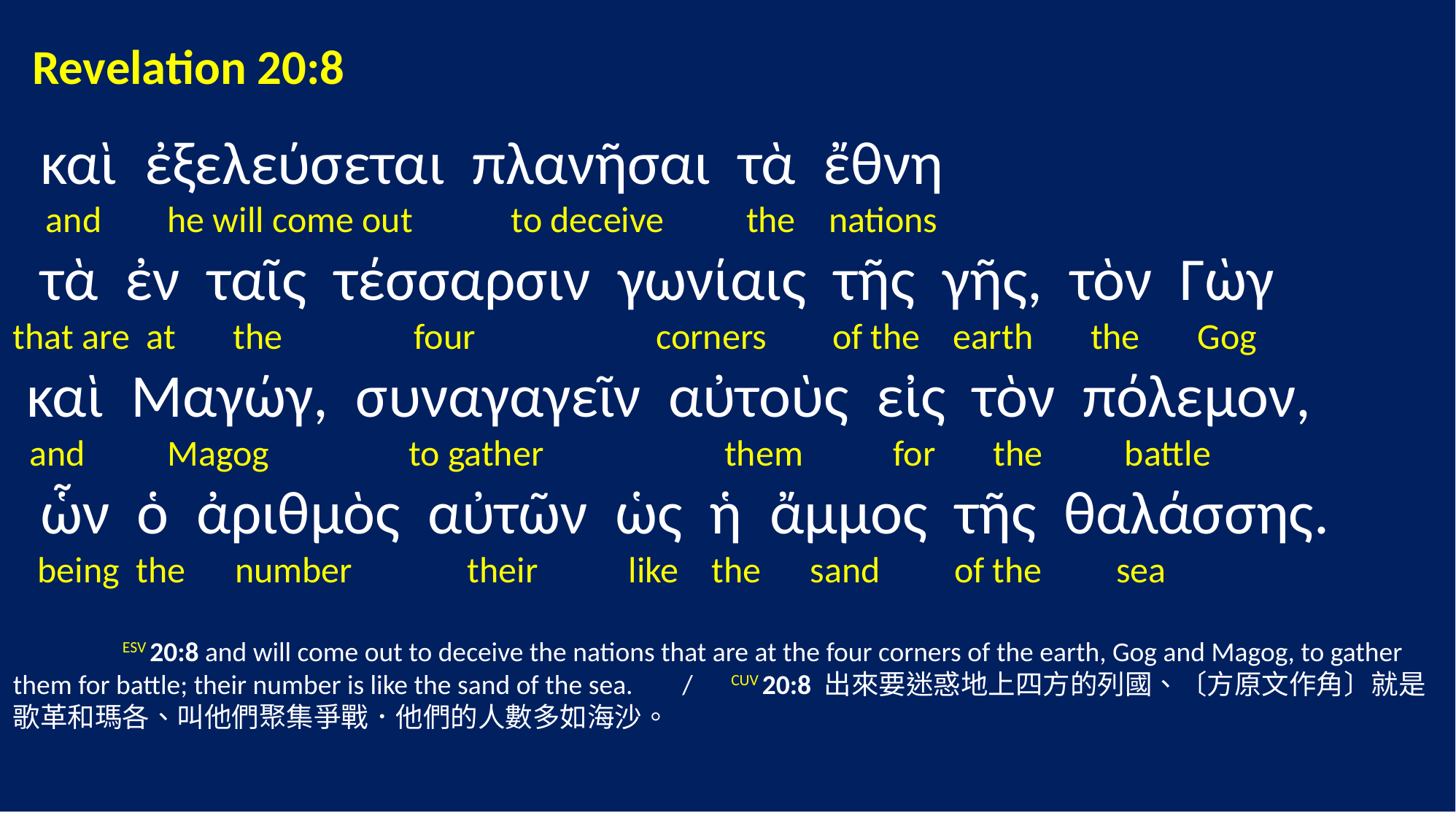

Revelation 20:8

  καὶ  ἐξελεύσεται  πλανῆσαι  τὰ  ἔθνη
    and        he will come out            to deceive          the    nations
  τὰ  ἐν  ταῖς  τέσσαρσιν  γωνίαις  τῆς  γῆς,  τὸν  Γὼγ
that are  at       the                four                      corners        of the    earth       the       Gog
 καὶ  Μαγώγ,  συναγαγεῖν  αὐτοὺς  εἰς  τὸν  πόλεμον,
  and          Magog                 to gather                      them           for       the          battle
  ὧν  ὁ  ἀριθμὸς  αὐτῶν  ὡς  ἡ  ἄμμος  τῆς  θαλάσσης.
   being  the      number              their           like    the      sand         of the         sea

	ESV 20:8 and will come out to deceive the nations that are at the four corners of the earth, Gog and Magog, to gather them for battle; their number is like the sand of the sea.        /      CUV 20:8 出來要迷惑地上四方的列國、〔方原文作角〕就是歌革和瑪各、叫他們聚集爭戰．他們的人數多如海沙。